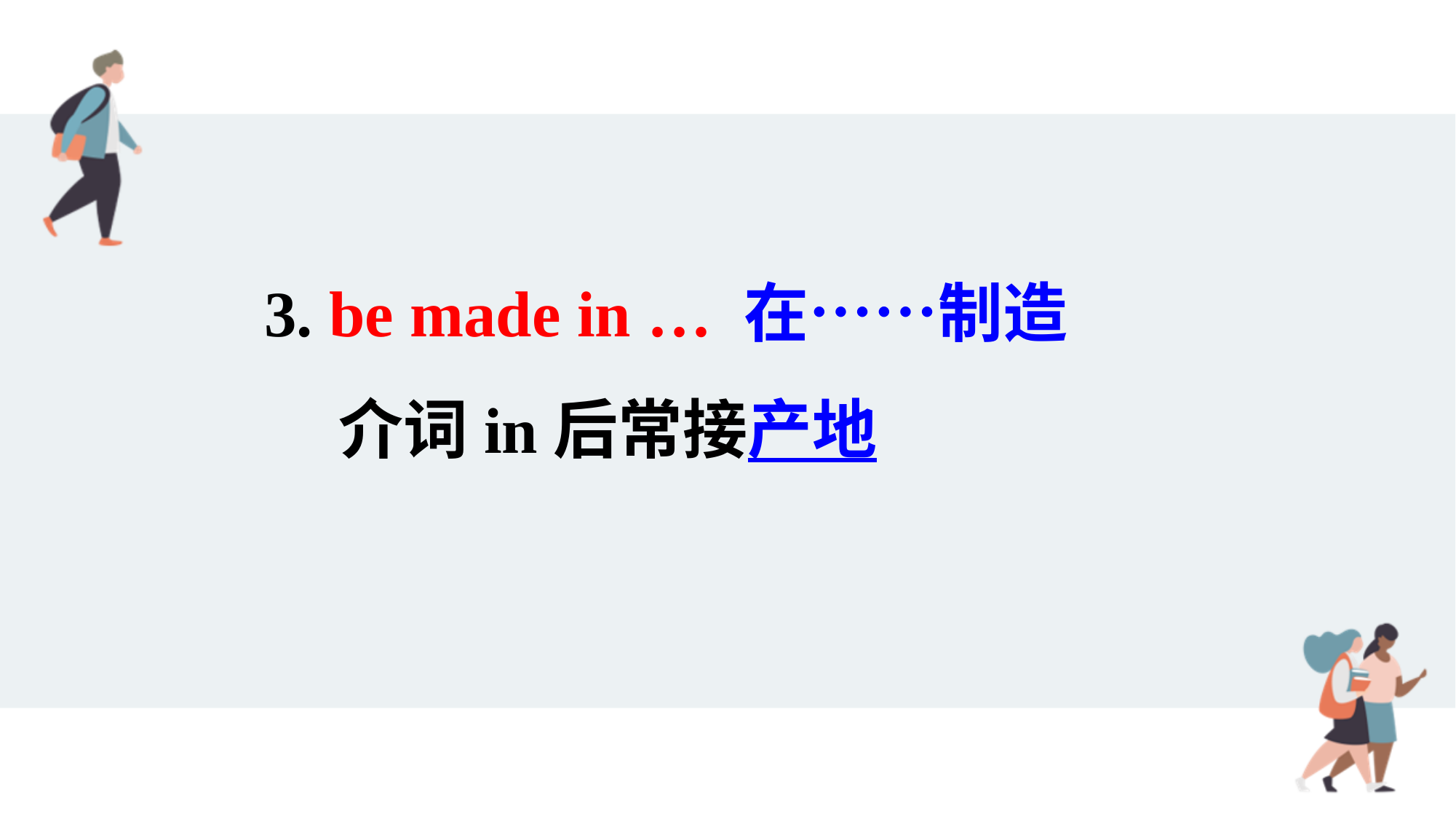

3. be made in … 在……制造
    介词in后常接产地